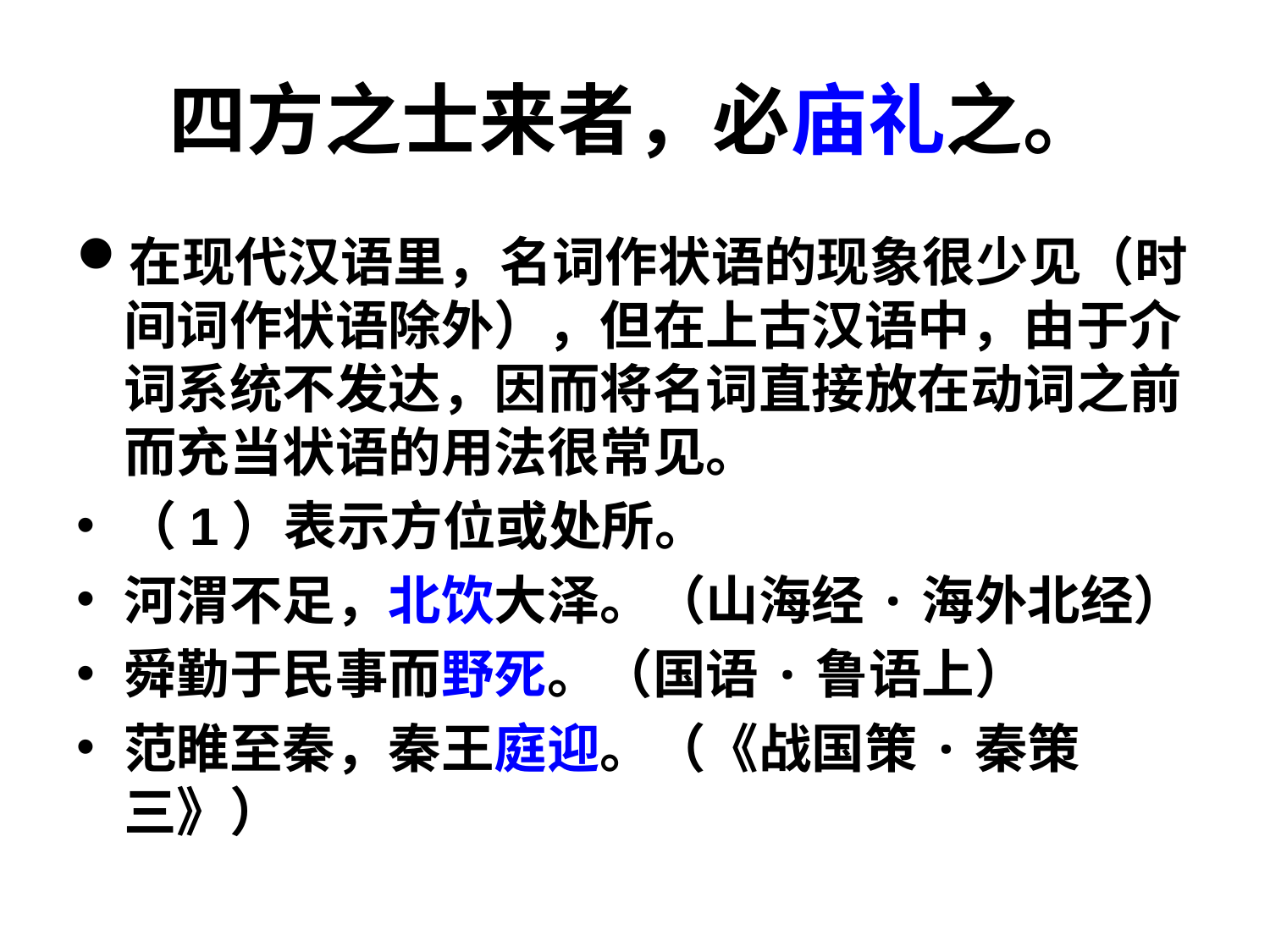

# 四方之士来者，必庙礼之。
在现代汉语里，名词作状语的现象很少见（时间词作状语除外），但在上古汉语中，由于介词系统不发达，因而将名词直接放在动词之前而充当状语的用法很常见。
（1）表示方位或处所。
河渭不足，北饮大泽。（山海经·海外北经）
舜勤于民事而野死。（国语·鲁语上）
范睢至秦，秦王庭迎。（《战国策·秦策三》）